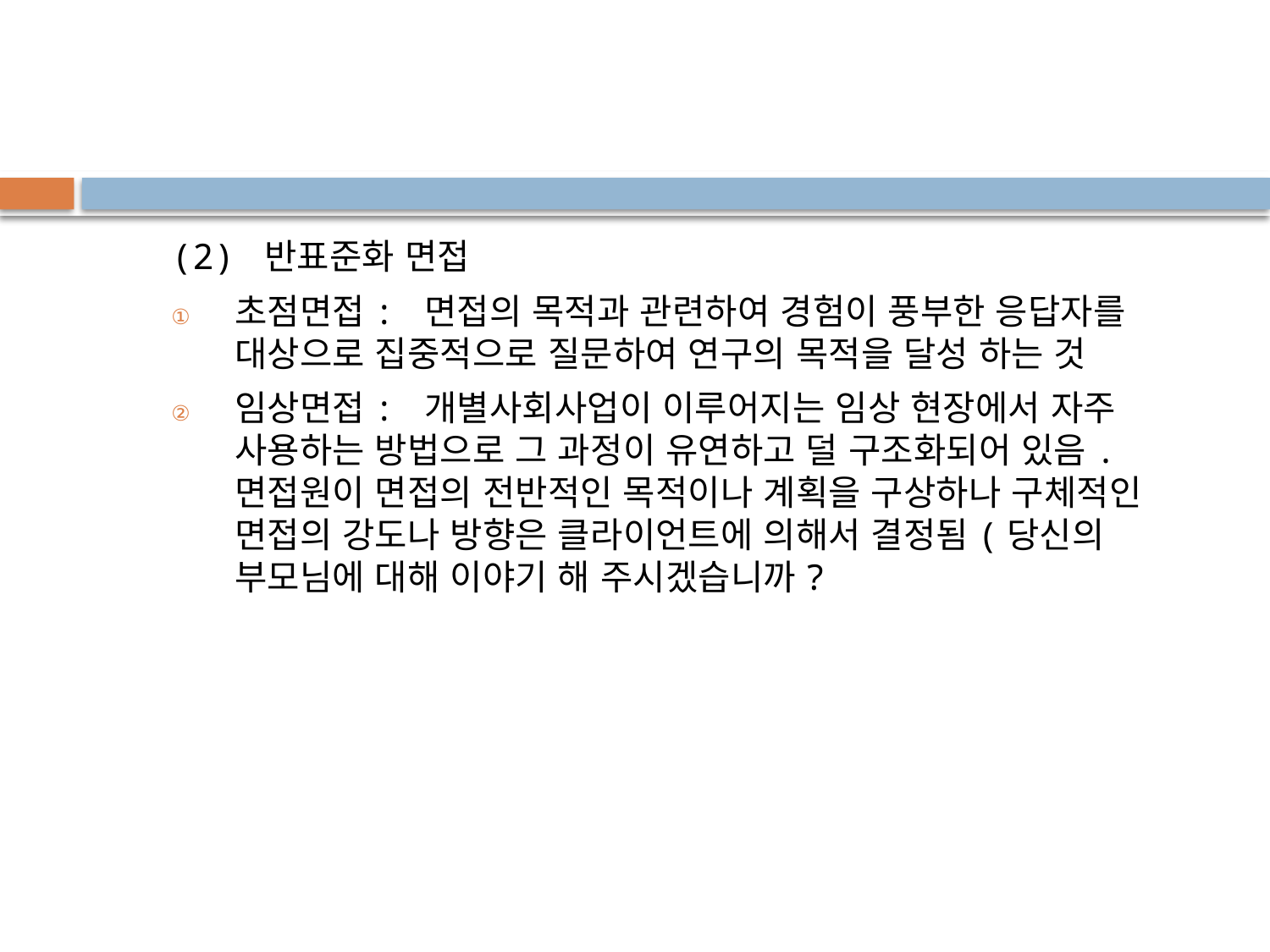

(2) 반표준화 면접
초점면접: 면접의 목적과 관련하여 경험이 풍부한 응답자를 대상으로 집중적으로 질문하여 연구의 목적을 달성 하는 것
임상면접: 개별사회사업이 이루어지는 임상 현장에서 자주 사용하는 방법으로 그 과정이 유연하고 덜 구조화되어 있음. 면접원이 면접의 전반적인 목적이나 계획을 구상하나 구체적인 면접의 강도나 방향은 클라이언트에 의해서 결정됨(당신의 부모님에 대해 이야기 해 주시겠습니까?